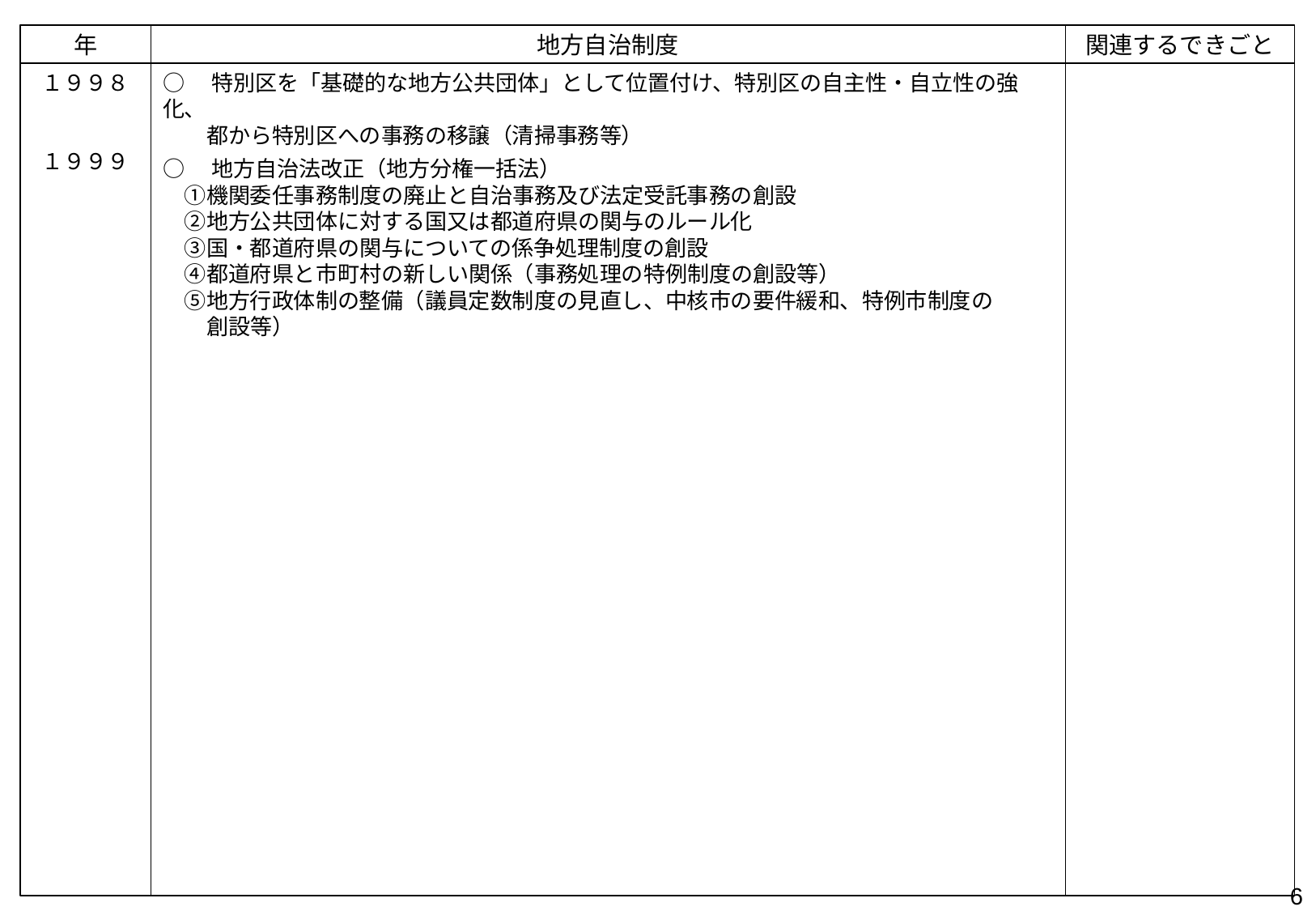

年
地方自治制度
関連するできごと
１９９８

１９９９
○　特別区を「基礎的な地方公共団体」として位置付け、特別区の自主性・自立性の強化、
　　都から特別区への事務の移譲（清掃事務等）

○　地方自治法改正（地方分権一括法）
　①機関委任事務制度の廃止と自治事務及び法定受託事務の創設
　②地方公共団体に対する国又は都道府県の関与のルール化
　③国・都道府県の関与についての係争処理制度の創設
　④都道府県と市町村の新しい関係（事務処理の特例制度の創設等）
　⑤地方行政体制の整備（議員定数制度の見直し、中核市の要件緩和、特例市制度の
　　創設等）

6